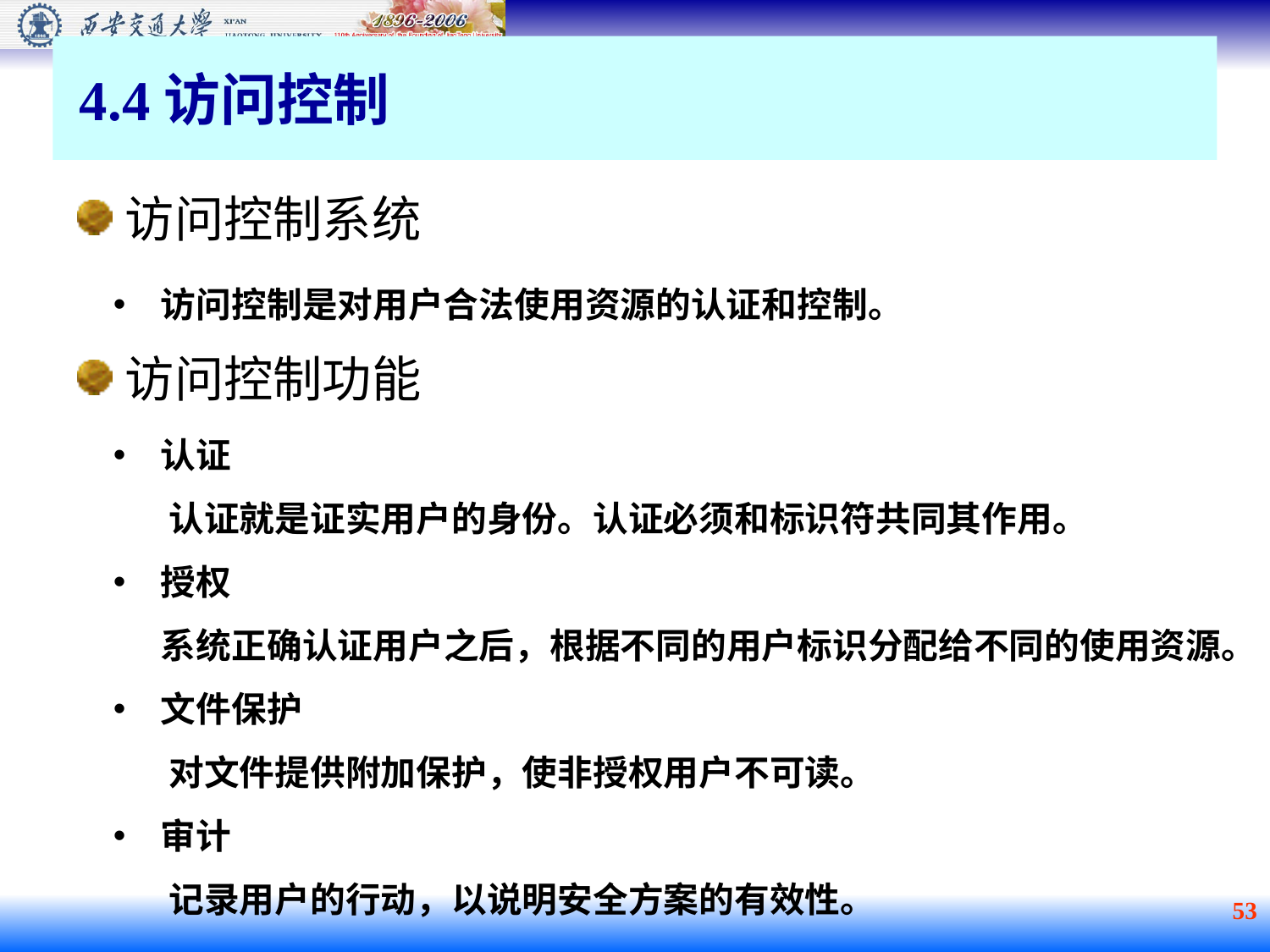

4.4访问控制
访问控制系统
访问控制是对用户合法使用资源的认证和控制。
访问控制功能
认证
      认证就是证实用户的身份。认证必须和标识符共同其作用。
授权
     系统正确认证用户之后，根据不同的用户标识分配给不同的使用资源。
文件保护
      对文件提供附加保护，使非授权用户不可读。
审计
      记录用户的行动，以说明安全方案的有效性。

 53